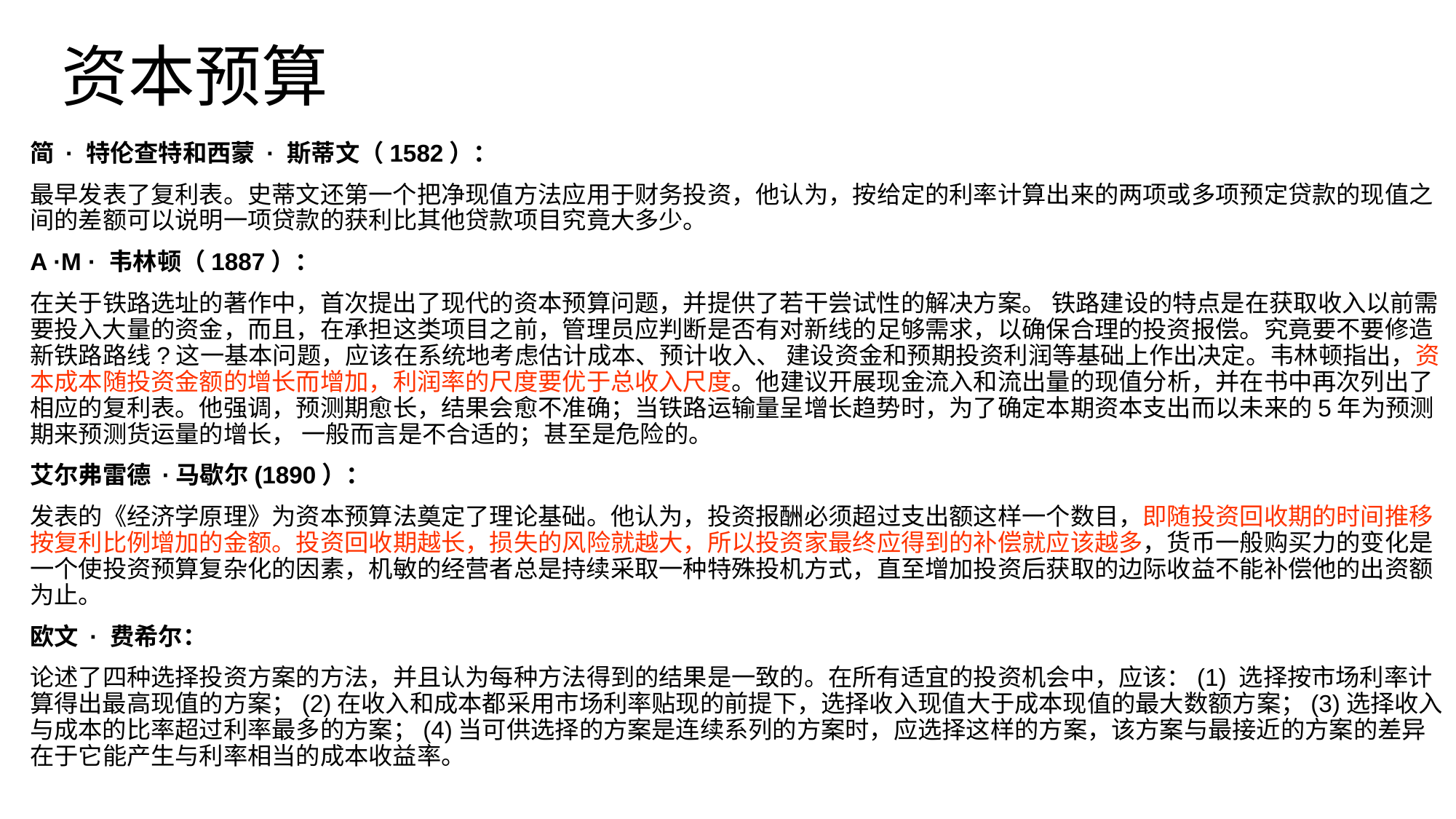

# 资本预算

简 · 特伦查特和西蒙 · 斯蒂文（1582）：
最早发表了复利表。史蒂文还第一个把净现值方法应用于财务投资，他认为，按给定的利率计算出来的两项或多项预定贷款的现值之间的差额可以说明一项贷款的获利比其他贷款项目究竟大多少。
A ·M · 韦林顿（1887）：
在关于铁路选址的著作中，首次提出了现代的资本预算问题，并提供了若干尝试性的解决方案。 铁路建设的特点是在获取收入以前需要投入大量的资金，而且，在承担这类项目之前，管理员应判断是否有对新线的足够需求，以确保合理的投资报偿。究竟要不要修造新铁路路线?这一基本问题，应该在系统地考虑估计成本、预计收入、 建设资金和预期投资利润等基础上作出决定。韦林顿指出，资本成本随投资金额的增长而增加，利润率的尺度要优于总收入尺度。他建议开展现金流入和流出量的现值分析，并在书中再次列出了相应的复利表。他强调，预测期愈长，结果会愈不准确；当铁路运输量呈增长趋势时，为了确定本期资本支出而以未来的5年为预测期来预测货运量的增长， 一般而言是不合适的；甚至是危险的。
艾尔弗雷德 ·马歇尔(1890）：
发表的《经济学原理》为资本预算法奠定了理论基础。他认为，投资报酬必须超过支出额这样一个数目，即随投资回收期的时间推移按复利比例增加的金额。投资回收期越长，损失的风险就越大，所以投资家最终应得到的补偿就应该越多，货币一般购买力的变化是一个使投资预算复杂化的因素，机敏的经营者总是持续采取一种特殊投机方式，直至增加投资后获取的边际收益不能补偿他的出资额为止。
欧文 · 费希尔：
论述了四种选择投资方案的方法，并且认为每种方法得到的结果是一致的。在所有适宜的投资机会中，应该：(1) 选择按市场利率计算得出最高现值的方案；(2)在收入和成本都采用市场利率贴现的前提下，选择收入现值大于成本现值的最大数额方案；(3)选择收入与成本的比率超过利率最多的方案；(4)当可供选择的方案是连续系列的方案时，应选择这样的方案，该方案与最接近的方案的差异在于它能产生与利率相当的成本收益率。